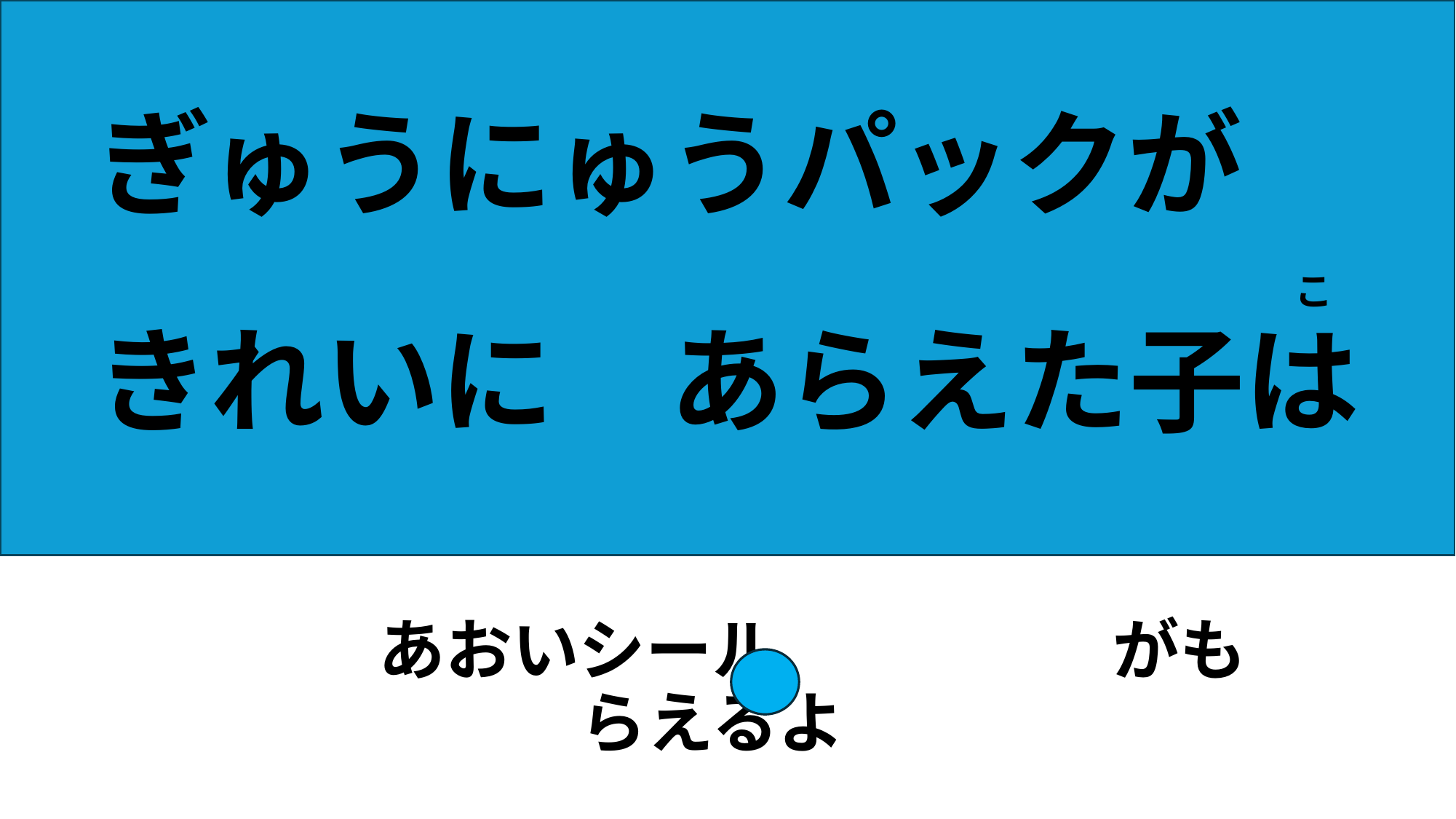

# ぎゅうにゅうパックが　 　　　　　　　　　　　    　   こ きれいに　あらえた子は
　　　あおいシール　　　　　がもらえるよ